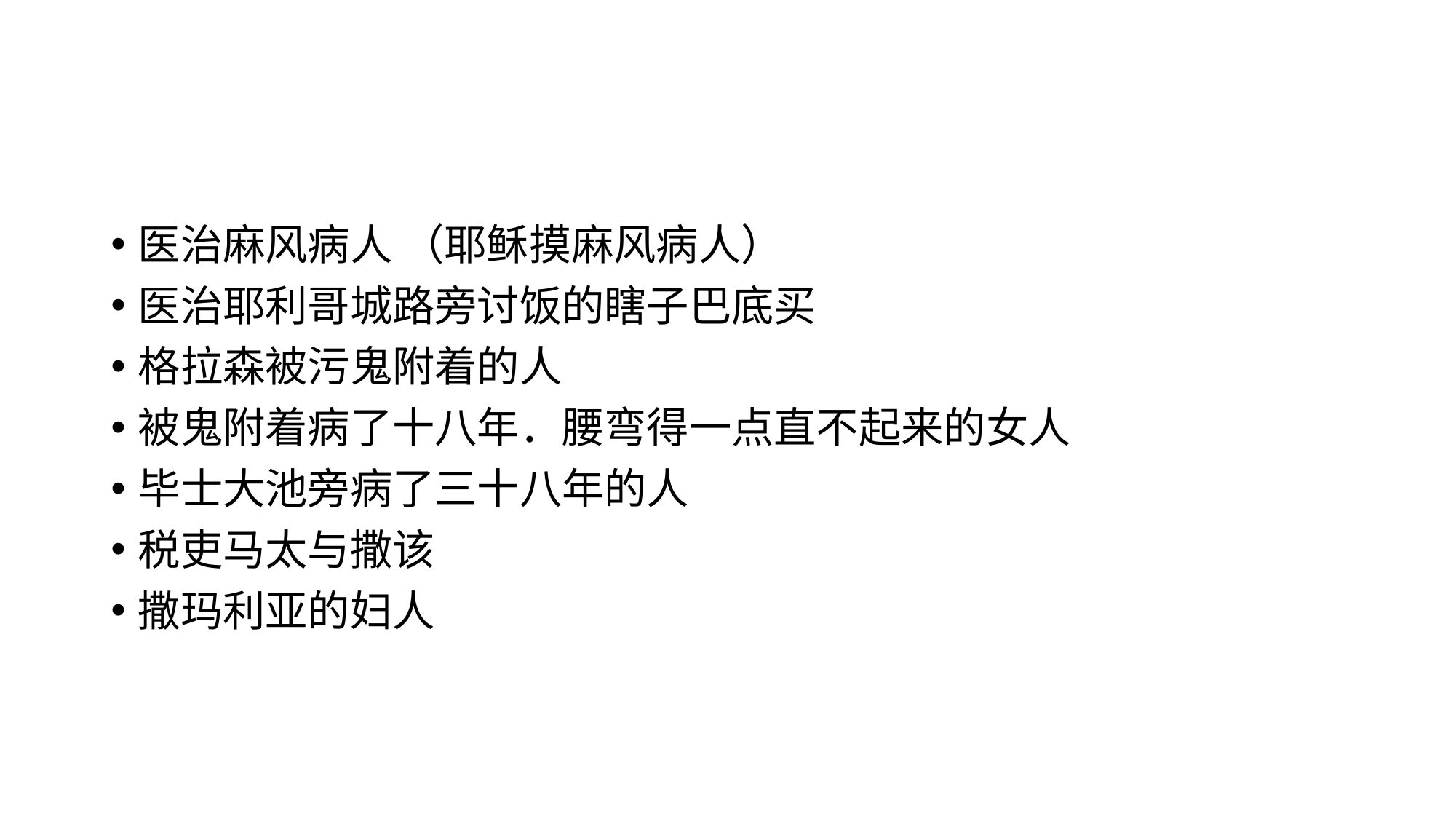

#
医治麻风病人 （耶稣摸麻风病人）
医治耶利哥城路旁讨饭的瞎子巴底买
格拉森被污鬼附着的人
被鬼附着病了十八年．腰弯得一点直不起来的女人
毕士大池旁病了三十八年的人
税吏马太与撒该
撒玛利亚的妇人